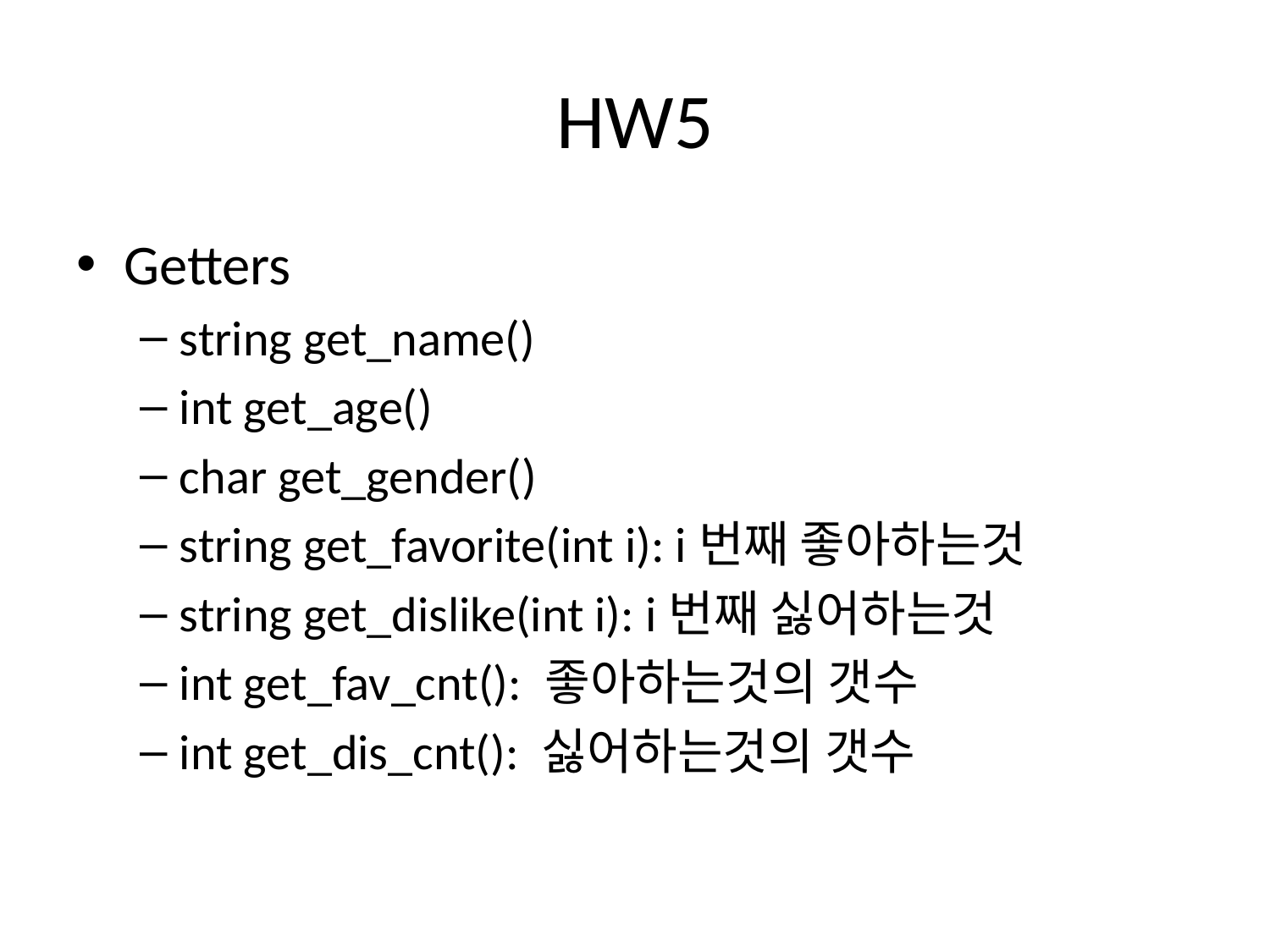

# HW5
Getters
string get_name()
int get_age()
char get_gender()
string get_favorite(int i): i번째 좋아하는것
string get_dislike(int i): i번째 싫어하는것
int get_fav_cnt(): 좋아하는것의 갯수
int get_dis_cnt(): 싫어하는것의 갯수